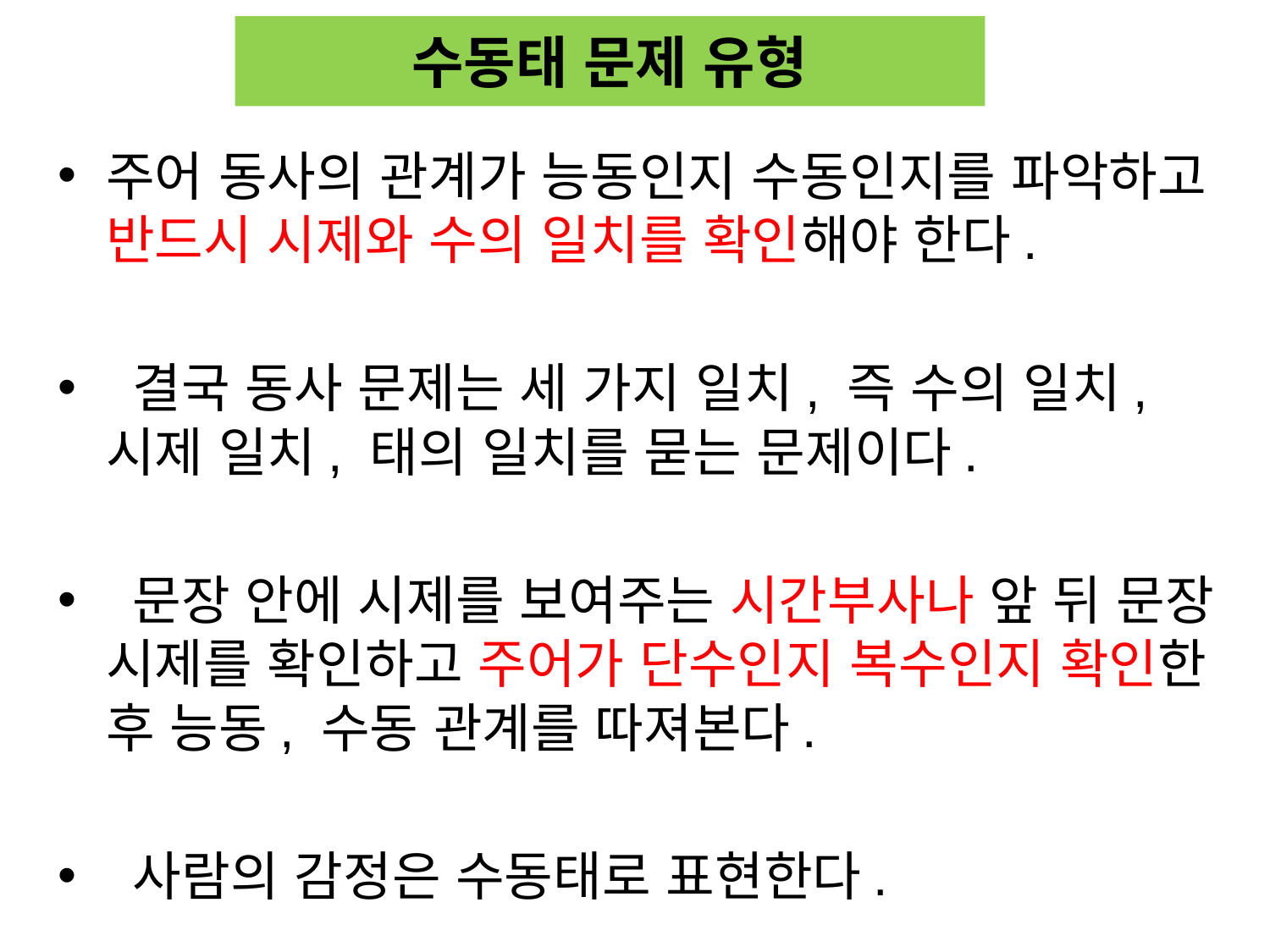

# 수동태 문제 유형
주어 동사의 관계가 능동인지 수동인지를 파악하고 반드시 시제와 수의 일치를 확인해야 한다.

 결국 동사 문제는 세 가지 일치, 즉 수의 일치, 시제 일치, 태의 일치를 묻는 문제이다.

 문장 안에 시제를 보여주는 시간부사나 앞 뒤 문장 시제를 확인하고 주어가 단수인지 복수인지 확인한 후 능동, 수동 관계를 따져본다.

 사람의 감정은 수동태로 표현한다.